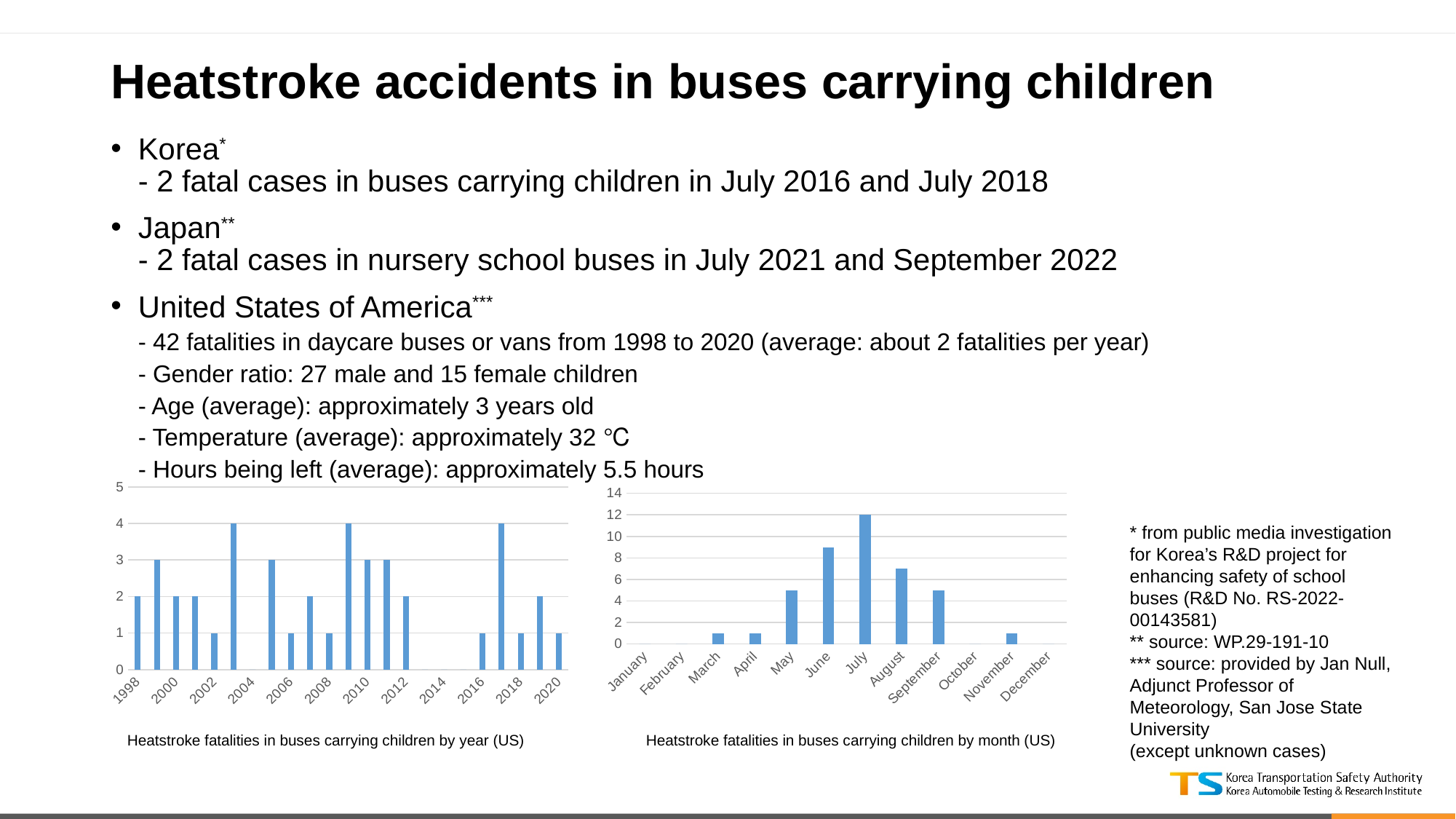

# Heatstroke accidents in buses carrying children
Korea*
- 2 fatal cases in buses carrying children in July 2016 and July 2018
Japan**
- 2 fatal cases in nursery school buses in July 2021 and September 2022
United States of America***
- 42 fatalities in daycare buses or vans from 1998 to 2020 (average: about 2 fatalities per year)
- Gender ratio: 27 male and 15 female children
- Age (average): approximately 3 years old
- Temperature (average): approximately 32 ℃
- Hours being left (average): approximately 5.5 hours

### Chart

| Category | 사고건수 |
|---|---|
| 1998 | 2.0 |
| 1999 | 3.0 |
| 2000 | 2.0 |
| 2001 | 2.0 |
| 2002 | 1.0 |
| 2003 | 4.0 |
| 2004 | 0.0 |
| 2005 | 3.0 |
| 2006 | 1.0 |
| 2007 | 2.0 |
| 2008 | 1.0 |
| 2009 | 4.0 |
| 2010 | 3.0 |
| 2011 | 3.0 |
| 2012 | 2.0 |
| 2013 | 0.0 |
| 2014 | 0.0 |
| 2015 | 0.0 |
| 2016 | 1.0 |
| 2017 | 4.0 |
| 2018 | 1.0 |
| 2019 | 2.0 |
| 2020 | 1.0 |

### Chart

| Category | 사고건수 |
|---|---|
| January | 0.0 |
| February | 0.0 |
| March | 1.0 |
| April | 1.0 |
| May | 5.0 |
| June | 9.0 |
| July | 12.0 |
| August | 7.0 |
| September | 5.0 |
| October | 0.0 |
| November | 1.0 |
| December | 0.0 |
* from public media investigation for Korea’s R&D project for enhancing safety of school buses (R&D No. RS-2022-00143581)
** source: WP.29-191-10
*** source: provided by Jan Null, Adjunct Professor of Meteorology, San Jose State University
(except unknown cases)
Heatstroke fatalities in buses carrying children by month (US)
Heatstroke fatalities in buses carrying children by year (US)